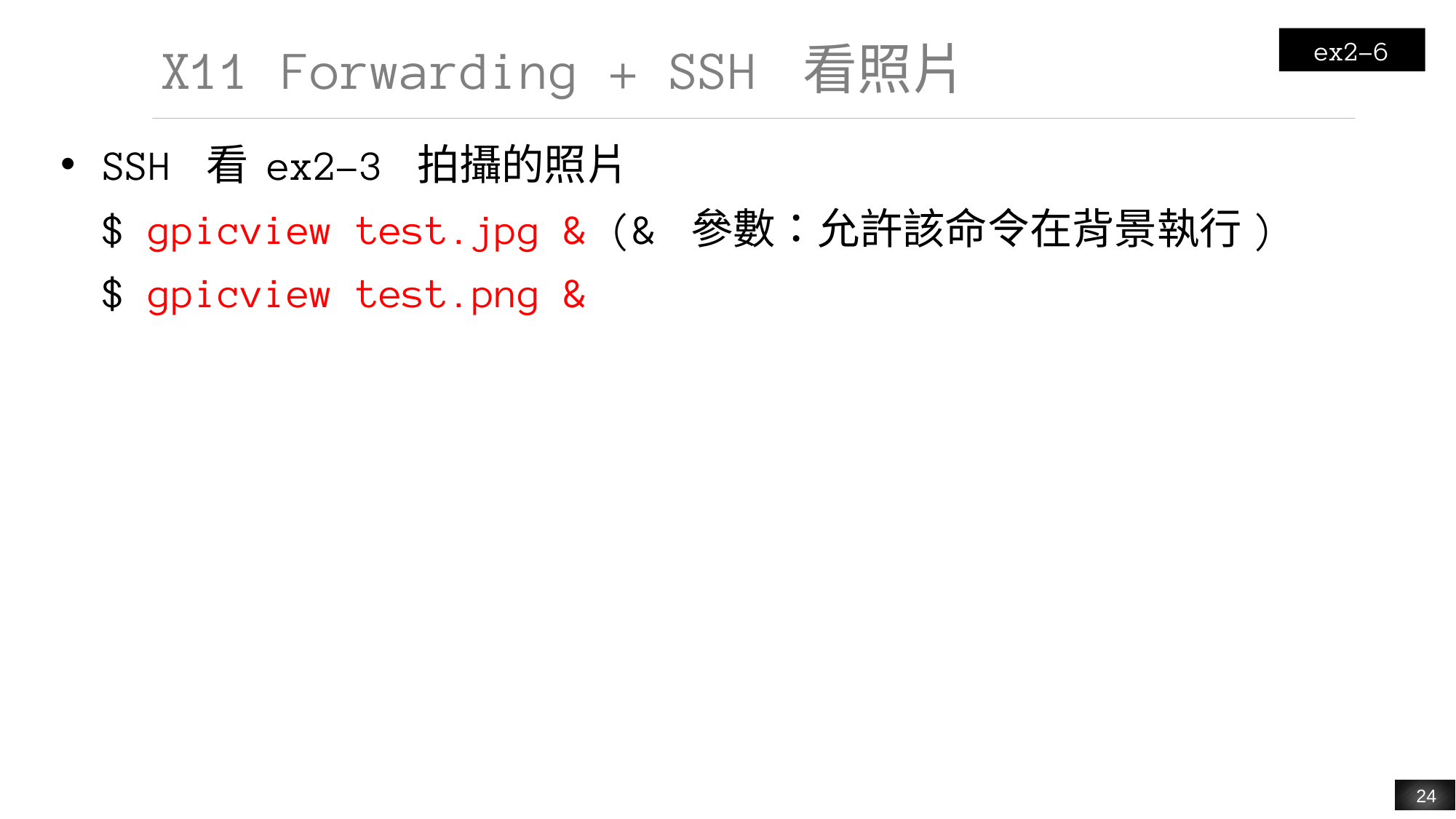

ex2-6
# X11 Forwarding + SSH 看照片
SSH 看 ex2-3 拍攝的照片
$ gpicview test.jpg & (& 參數：允許該命令在背景執行)
$ gpicview test.png &